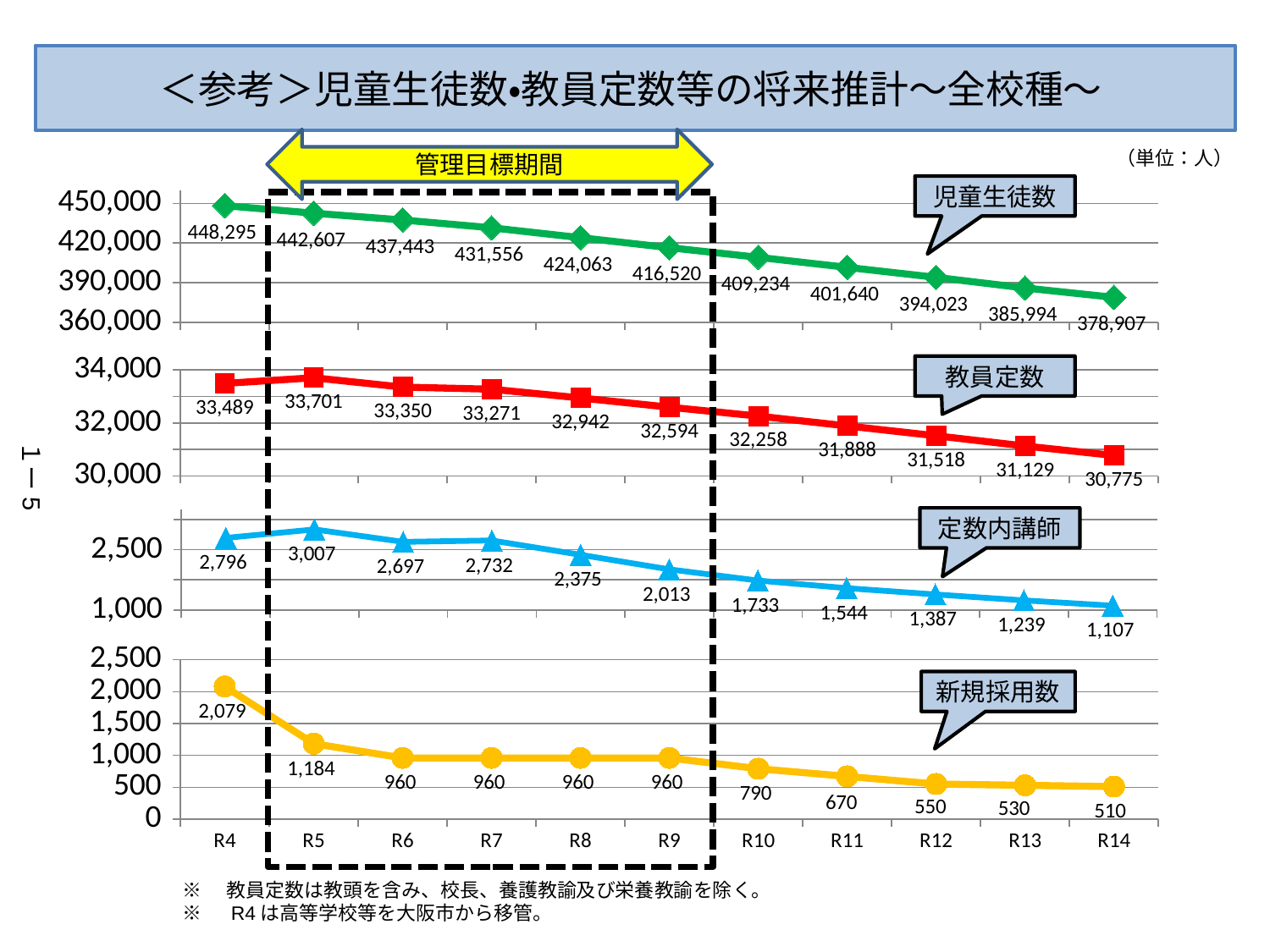

# ＜参考＞児童生徒数・教員定数等の将来推計～全校種～
管理目標期間
（単位：人）

### Chart

| Category | 児童生徒数 |
|---|---|
| R4 | 448295.0 |
| R5 | 442607.0 |
| R6 | 437443.0 |
| R7 | 431556.0 |
| R8 | 424063.0 |
| R9 | 416520.0 |
| R10 | 409234.0 |
| R11 | 401640.0 |
| R12 | 394023.0 |
| R13 | 385994.0 |
| R14 | 378907.0 |
児童生徒数

### Chart

| Category | 教員定数 |
|---|---|
| R4 | 33489.0 |
| R5 | 33701.0 |
| R6 | 33350.0 |
| R7 | 33271.0 |
| R8 | 32942.0 |
| R9 | 32594.0 |
| R10 | 32258.0 |
| R11 | 31888.0 |
| R12 | 31518.0 |
| R13 | 31129.0 |
| R14 | 30775.0 |
教員定数
１ー5

### Chart

| Category | 定数内講師 |
|---|---|
| R4 | 2796.0 |
| R5 | 3007.0 |
| R6 | 2697.0 |
| R7 | 2732.0 |
| R8 | 2375.0 |
| R9 | 2013.0 |
| R10 | 1733.0 |
| R11 | 1544.0 |
| R12 | 1387.0 |
| R13 | 1239.0 |
| R14 | 1107.0 |
定数内講師

### Chart

| Category | 新規採用数 |
|---|---|
| R4 | 2079.0 |
| R5 | 1184.0 |
| R6 | 960.0 |
| R7 | 960.0 |
| R8 | 960.0 |
| R9 | 960.0 |
| R10 | 790.0 |
| R11 | 670.0 |
| R12 | 550.0 |
| R13 | 530.0 |
| R14 | 510.0 |
新規採用数
※　教員定数は教頭を含み、校長、養護教諭及び栄養教諭を除く。
※　R4は高等学校等を大阪市から移管。